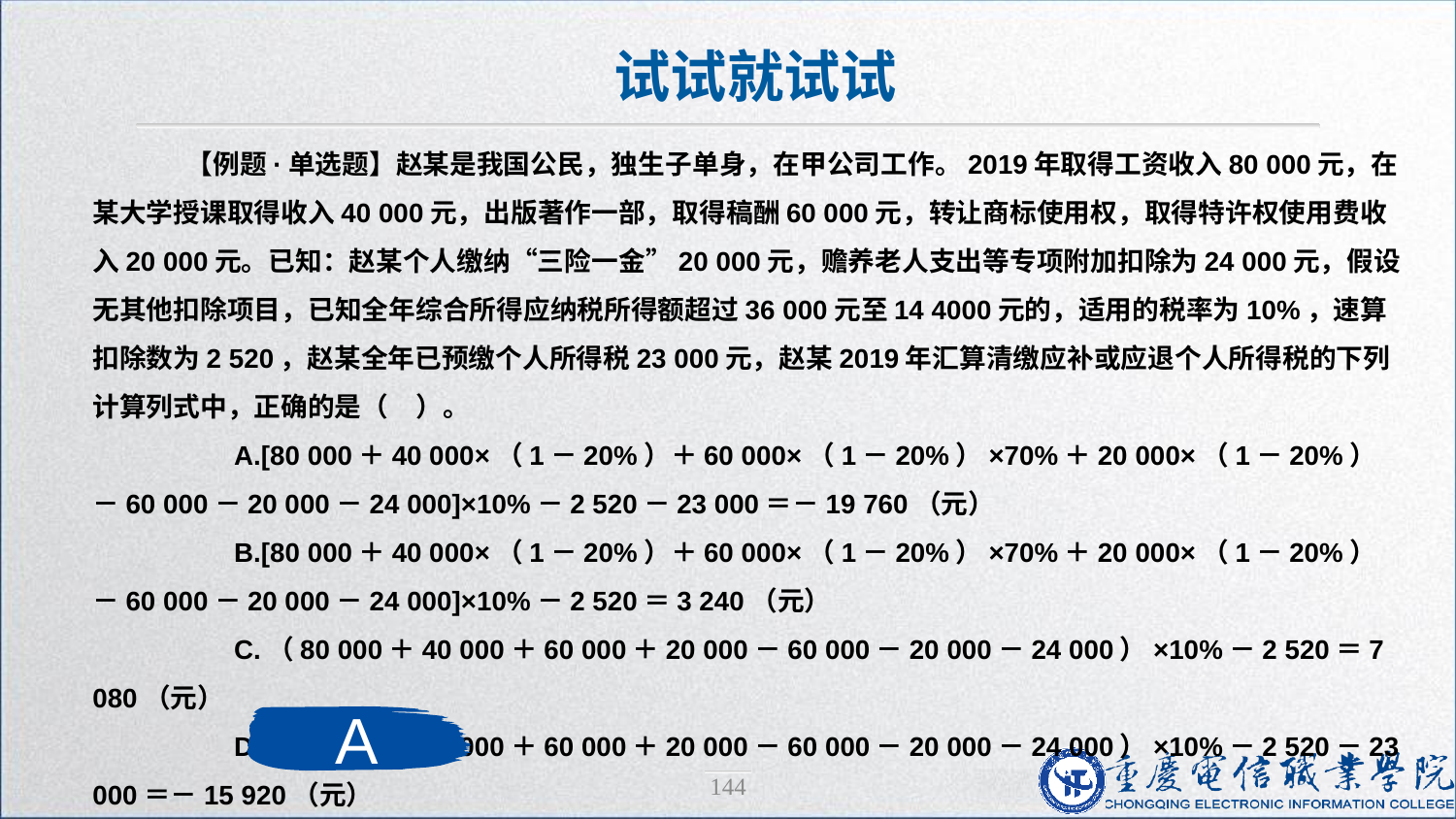

试试就试试
 【例题·单选题】赵某是我国公民，独生子单身，在甲公司工作。2019年取得工资收入80 000元，在某大学授课取得收入40 000元，出版著作一部，取得稿酬60 000元，转让商标使用权，取得特许权使用费收入20 000元。已知：赵某个人缴纳“三险一金”20 000元，赡养老人支出等专项附加扣除为24 000元，假设无其他扣除项目，已知全年综合所得应纳税所得额超过36 000元至14 4000元的，适用的税率为10%，速算扣除数为2 520，赵某全年已预缴个人所得税23 000元，赵某2019年汇算清缴应补或应退个人所得税的下列计算列式中，正确的是（　）。
　　A.[80 000＋40 000×（1－20%）＋60 000×（1－20%）×70%＋20 000×（1－20%）－60 000－20 000－24 000]×10%－2 520－23 000＝－19 760（元）
　　B.[80 000＋40 000×（1－20%）＋60 000×（1－20%）×70%＋20 000×（1－20%）－60 000－20 000－24 000]×10%－2 520＝3 240（元）
　　C.（80 000＋40 000＋60 000＋20 000－60 000－20 000－24 000）×10%－2 520＝7 080（元）
　　D.（80 000＋40 000＋60 000＋20 000－60 000－20 000－24 000）×10%－2 520－23 000＝－15 920（元）

A
144